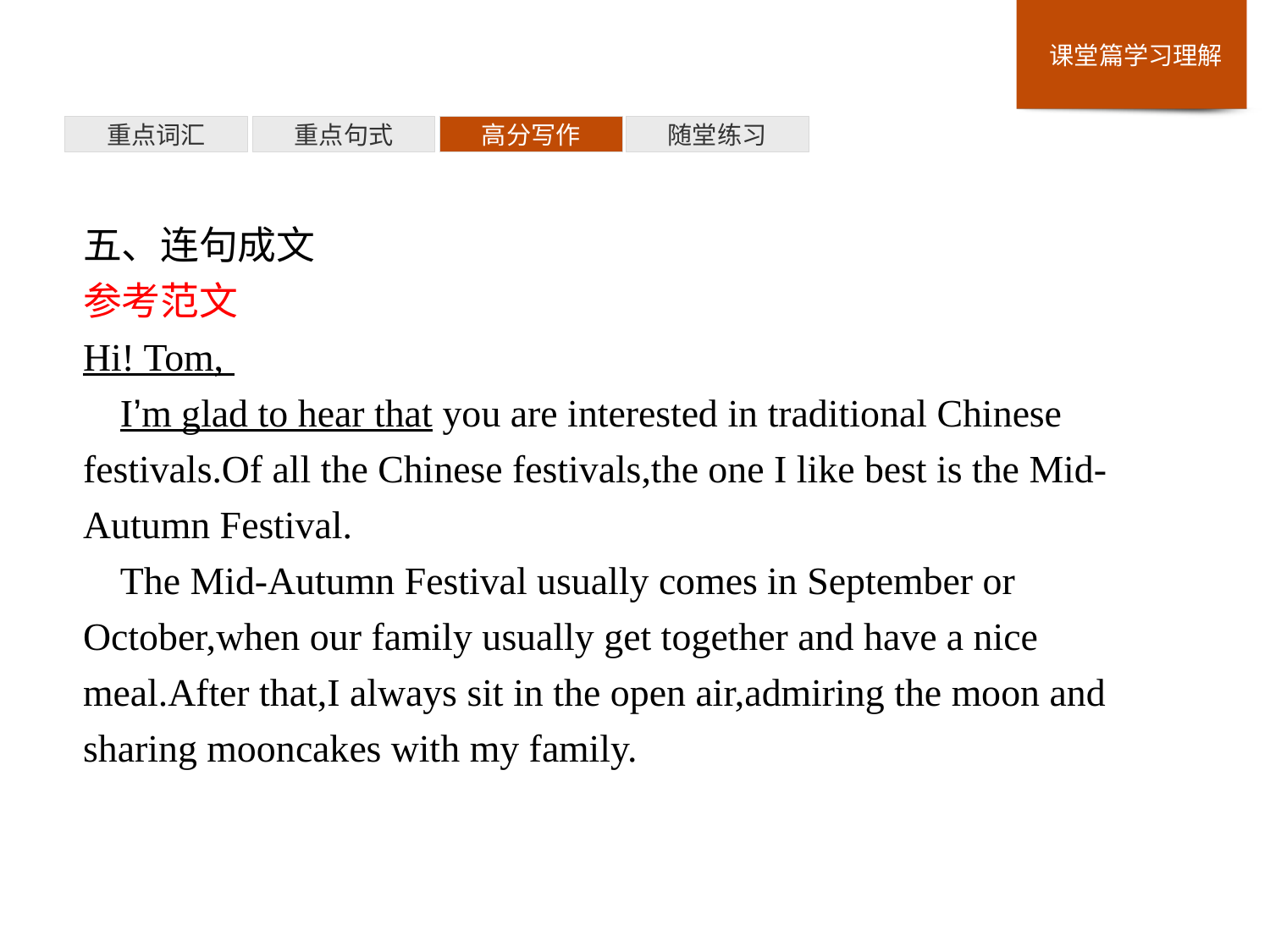

重点词汇
重点句式
高分写作
随堂练习
五、连句成文
参考范文
Hi! Tom,
I’m glad to hear that you are interested in traditional Chinese festivals.Of all the Chinese festivals,the one I like best is the Mid-Autumn Festival.
The Mid-Autumn Festival usually comes in September or October,when our family usually get together and have a nice meal.After that,I always sit in the open air,admiring the moon and sharing mooncakes with my family.